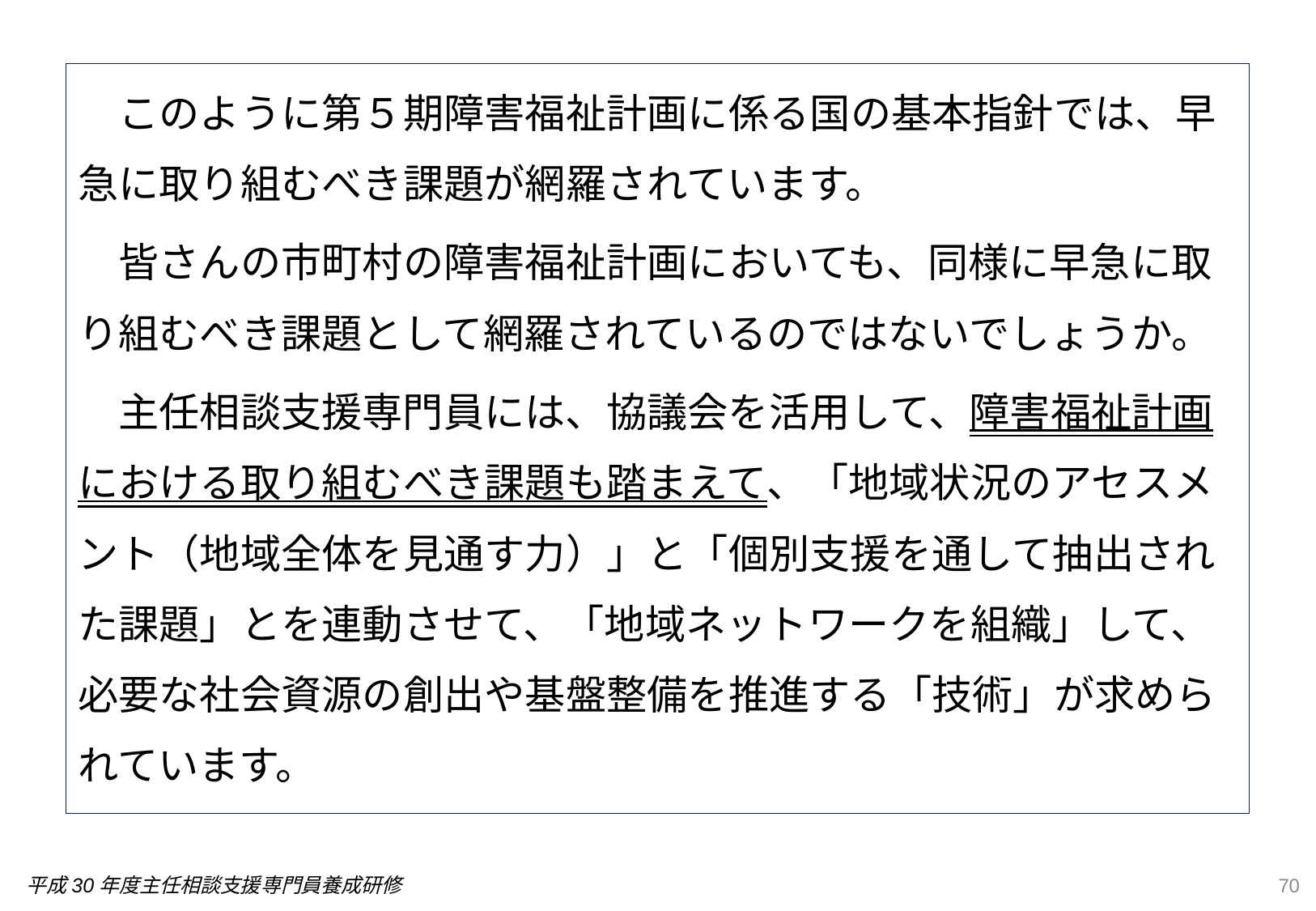

このように第５期障害福祉計画に係る国の基本指針では、早急に取り組むべき課題が網羅されています。
　皆さんの市町村の障害福祉計画においても、同様に早急に取り組むべき課題として網羅されているのではないでしょうか。
　主任相談支援専門員には、協議会を活用して、障害福祉計画における取り組むべき課題も踏まえて、「地域状況のアセスメント（地域全体を見通す力）」と「個別支援を通して抽出された課題」とを連動させて、「地域ネットワークを組織」して、必要な社会資源の創出や基盤整備を推進する「技術」が求められています。

70
平成30年度主任相談支援専門員養成研修